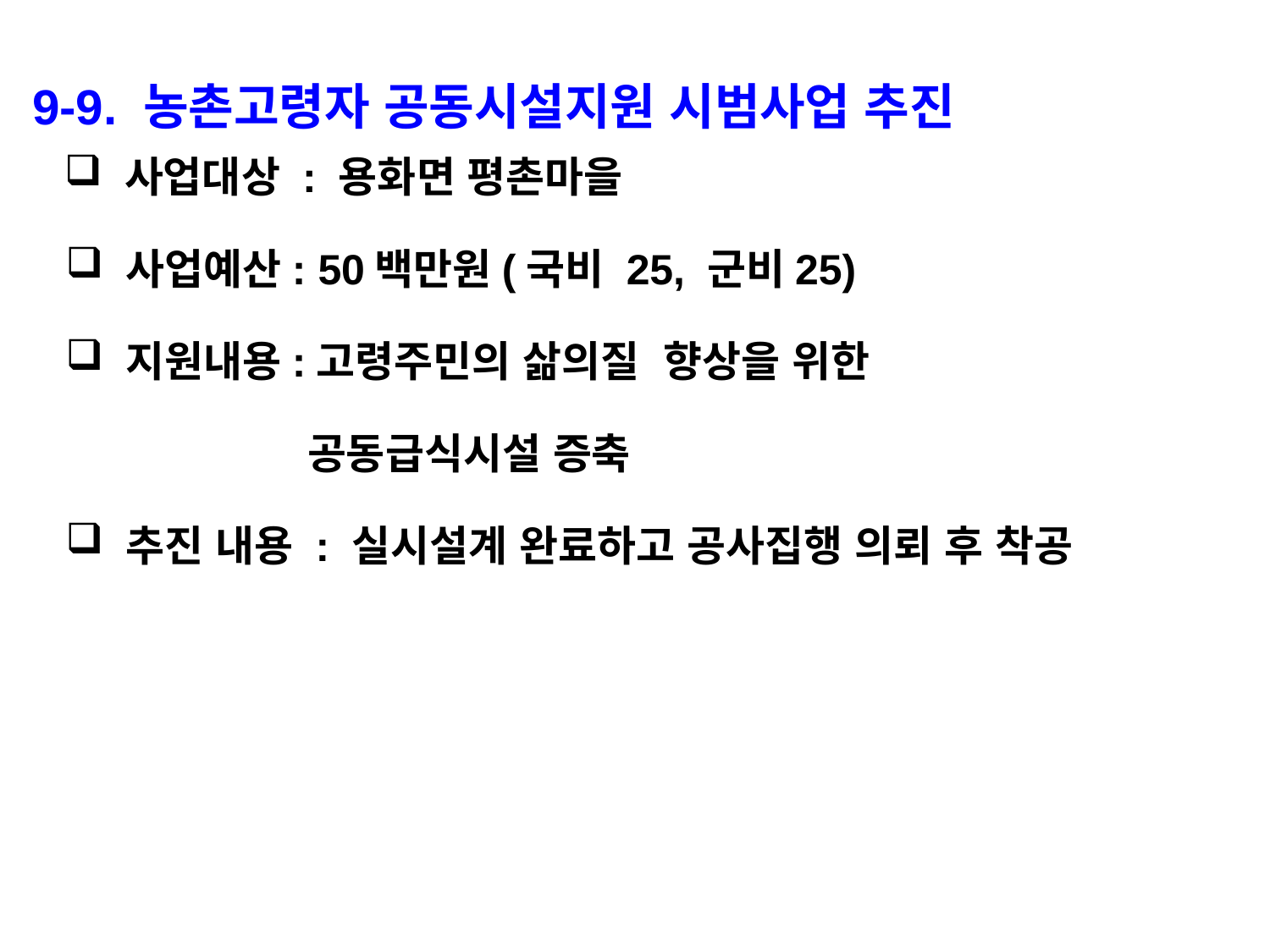

9-9. 농촌고령자 공동시설지원 시범사업 추진
 사업대상 : 용화면 평촌마을
 사업예산: 50백만원(국비 25, 군비25)
 지원내용:고령주민의 삶의질  향상을 위한
                 공동급식시설 증축
 추진 내용 : 실시설계 완료하고 공사집행 의뢰 후 착공